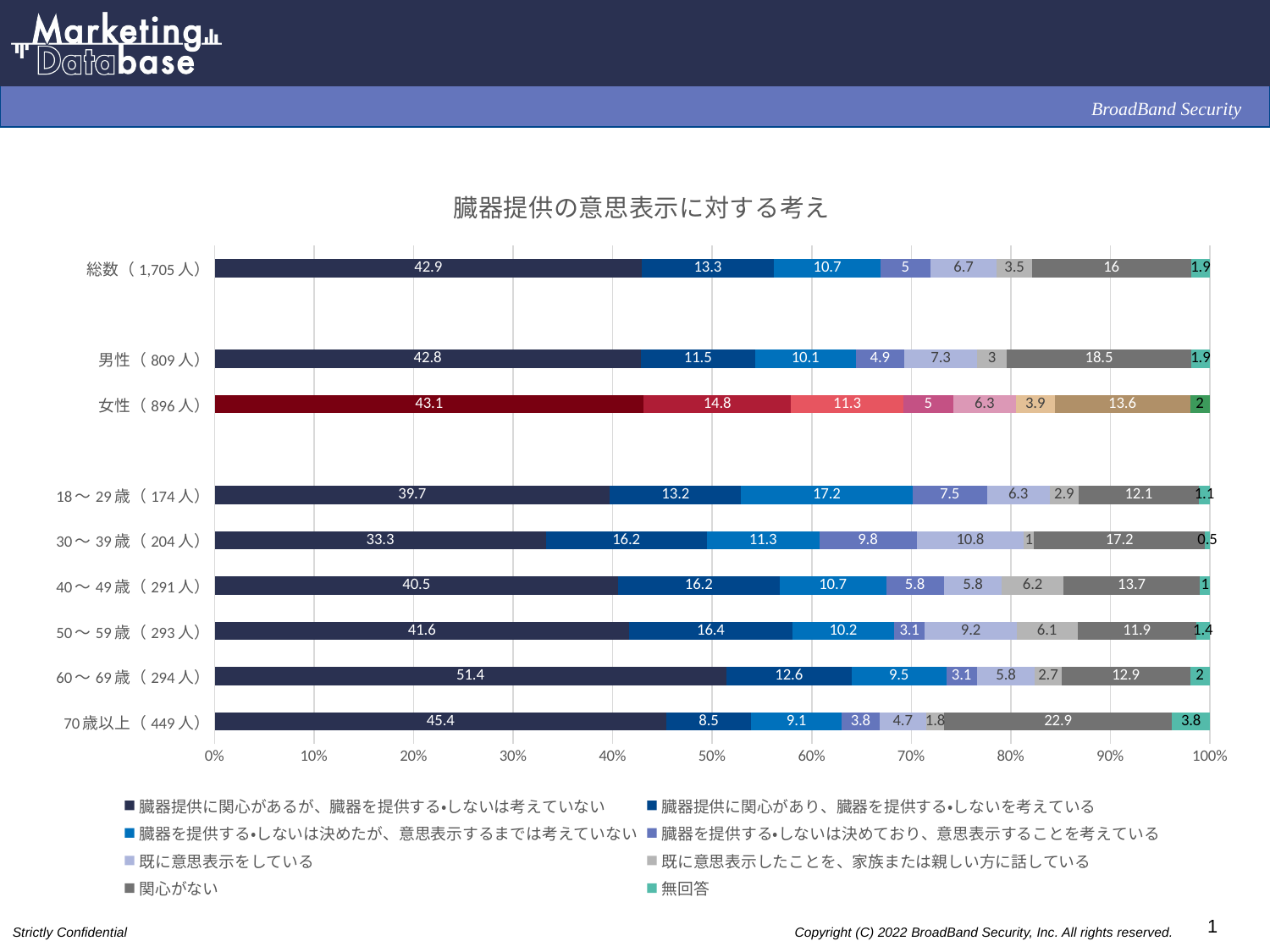

### Chart: 臓器提供の意思表示に対する考え

| Category | 臓器提供に関心があるが、臓器を提供する・しないは考えていない | 臓器提供に関心があり、臓器を提供する・しないを考えている | 臓器を提供する・しないは決めたが、意思表示するまでは考えていない | 臓器を提供する・しないは決めており、意思表示することを考えている | 既に意思表示をしている | 既に意思表示したことを、家族または親しい方に話している | 関心がない | 無回答 |
|---|---|---|---|---|---|---|---|---|
| 総数（1,705人） | 42.9 | 13.3 | 10.7 | 5.0 | 6.7 | 3.5 | 16.0 | 1.9 |
|  | None | None | None | None | None | None | None | None |
| 男性（809人） | 42.8 | 11.5 | 10.1 | 4.9 | 7.3 | 3.0 | 18.5 | 1.9 |
| 女性（896人） | 43.1 | 14.8 | 11.3 | 5.0 | 6.3 | 3.9 | 13.6 | 2.0 |
|  | None | None | None | None | None | None | None | None |
| 18～29歳（174人） | 39.7 | 13.2 | 17.2 | 7.5 | 6.3 | 2.9 | 12.1 | 1.1 |
| 30～39歳（204人） | 33.3 | 16.2 | 11.3 | 9.8 | 10.8 | 1.0 | 17.2 | 0.5 |
| 40～49歳（291人） | 40.5 | 16.2 | 10.7 | 5.8 | 5.8 | 6.2 | 13.7 | 1.0 |
| 50～59歳（293人） | 41.6 | 16.4 | 10.2 | 3.1 | 9.2 | 6.1 | 11.9 | 1.4 |
| 60～69歳（294人） | 51.4 | 12.6 | 9.5 | 3.1 | 5.8 | 2.7 | 12.9 | 2.0 |
| 70歳以上（449人） | 45.4 | 8.5 | 9.1 | 3.8 | 4.7 | 1.8 | 22.9 | 3.8 |